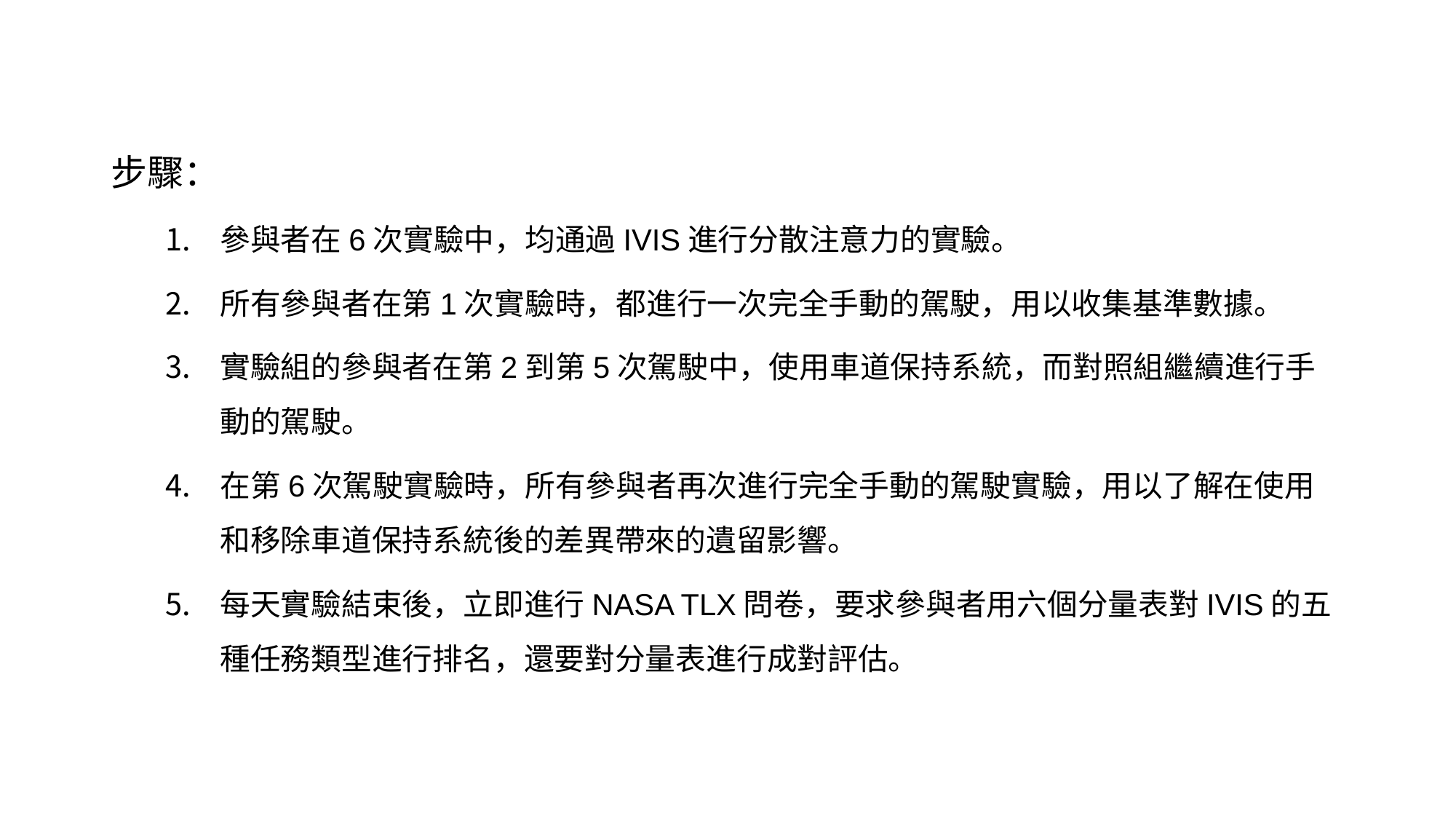

步驟：
參與者在6次實驗中，均通過IVIS進行分散注意力的實驗。
所有參與者在第1次實驗時，都進行一次完全手動的駕駛，用以收集基準數據。
實驗組的參與者在第2到第5次駕駛中，使用車道保持系統，而對照組繼續進行手動的駕駛。
在第6次駕駛實驗時，所有參與者再次進行完全手動的駕駛實驗，用以了解在使用和移除車道保持系統後的差異帶來的遺留影響。
每天實驗結束後，立即進行NASA TLX問卷，要求參與者用六個分量表對IVIS的五種任務類型進行排名，還要對分量表進行成對評估。